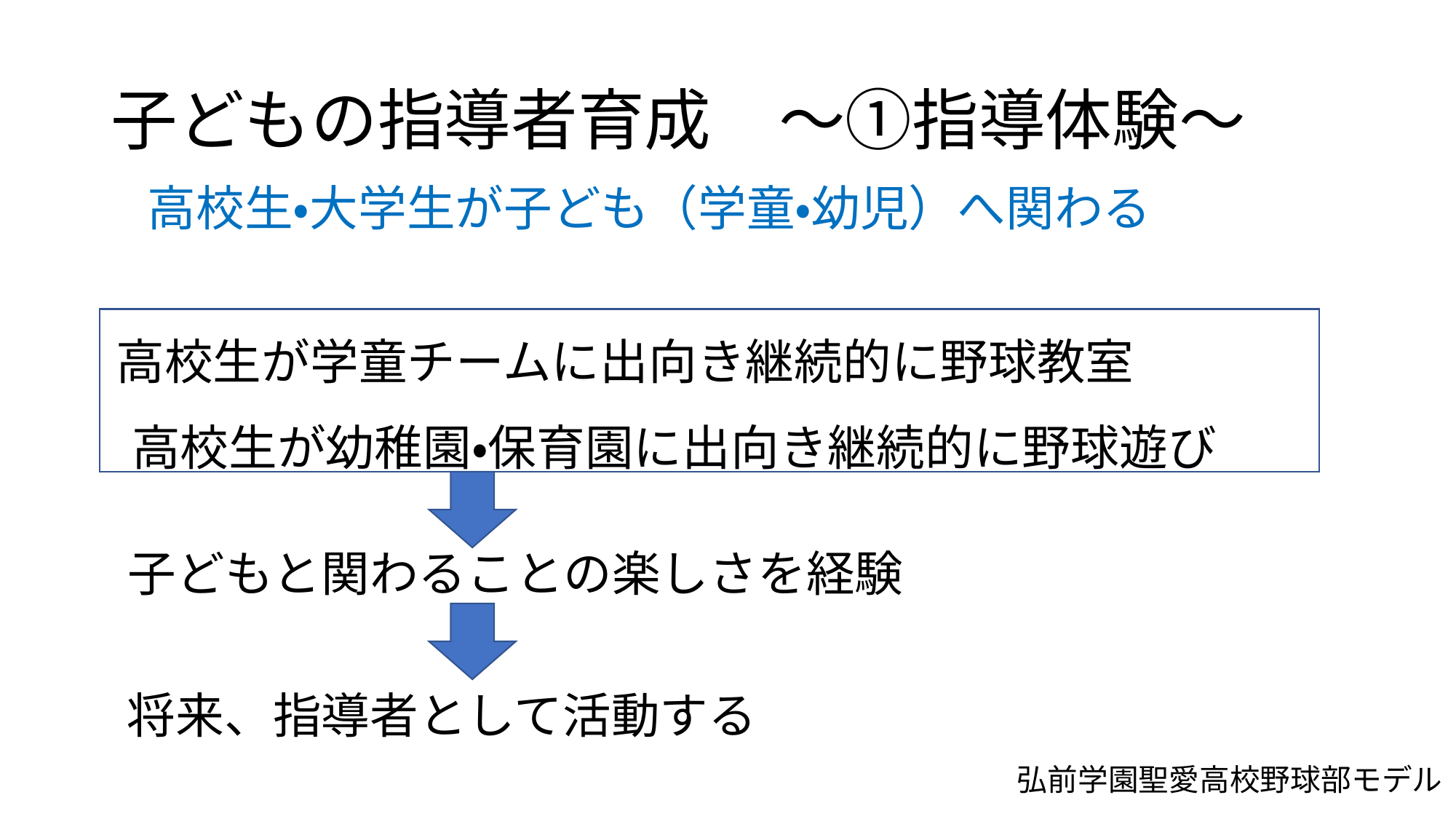

# 子どもの指導者育成　〜①指導体験〜
高校生・大学生が子ども（学童・幼児）へ関わる

高校生が学童チームに出向き継続的に野球教室
高校生が幼稚園・保育園に出向き継続的に野球遊び

子どもと関わることの楽しさを経験

将来、指導者として活動する
弘前学園聖愛高校野球部モデル